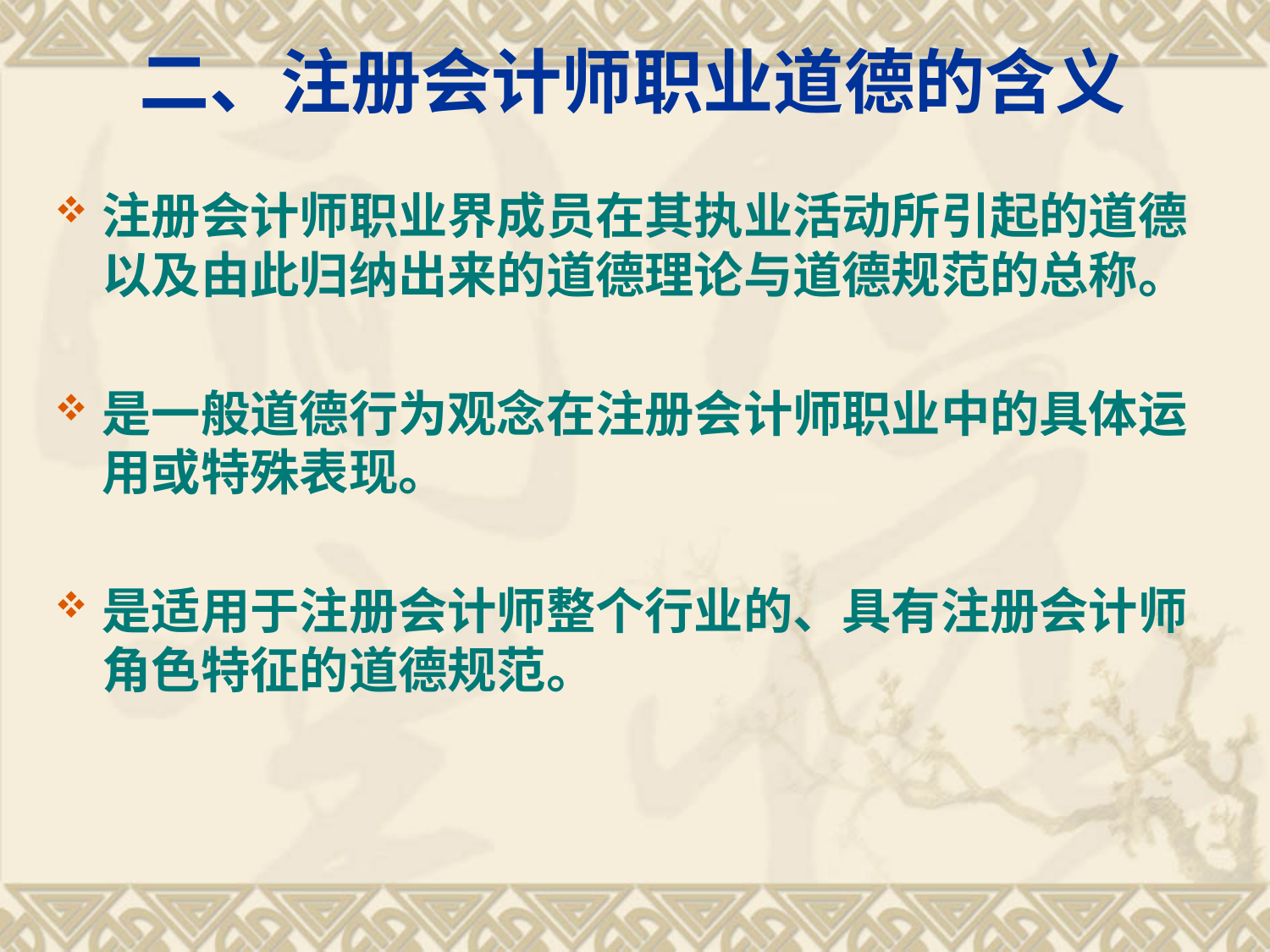

# 二、注册会计师职业道德的含义
注册会计师职业界成员在其执业活动所引起的道德 以及由此归纳出来的道德理论与道德规范的总称。

是一般道德行为观念在注册会计师职业中的具体运用或特殊表现。

是适用于注册会计师整个行业的、具有注册会计师角色特征的道德规范。